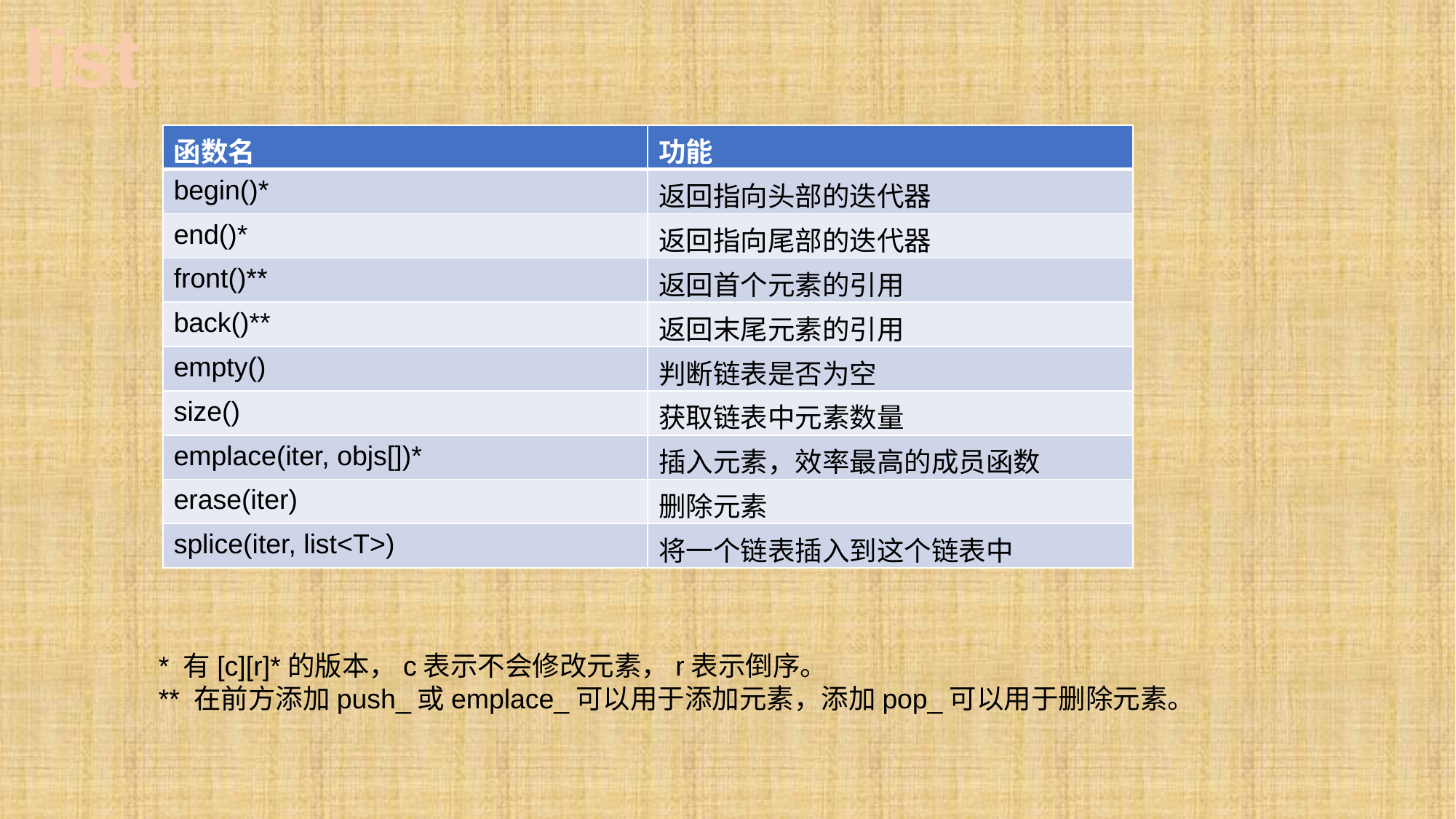

list
| 函数名 | 功能 |
| --- | --- |
| begin()\* | 返回指向头部的迭代器 |
| end()\* | 返回指向尾部的迭代器 |
| front()\*\* | 返回首个元素的引用 |
| back()\*\* | 返回末尾元素的引用 |
| empty() | 判断链表是否为空 |
| size() | 获取链表中元素数量 |
| emplace(iter, objs[])\* | 插入元素，效率最高的成员函数 |
| erase(iter) | 删除元素 |
| splice(iter, list<T>) | 将一个链表插入到这个链表中 |
* 有[c][r]*的版本，c表示不会修改元素，r表示倒序。
** 在前方添加push_或emplace_可以用于添加元素，添加pop_可以用于删除元素。